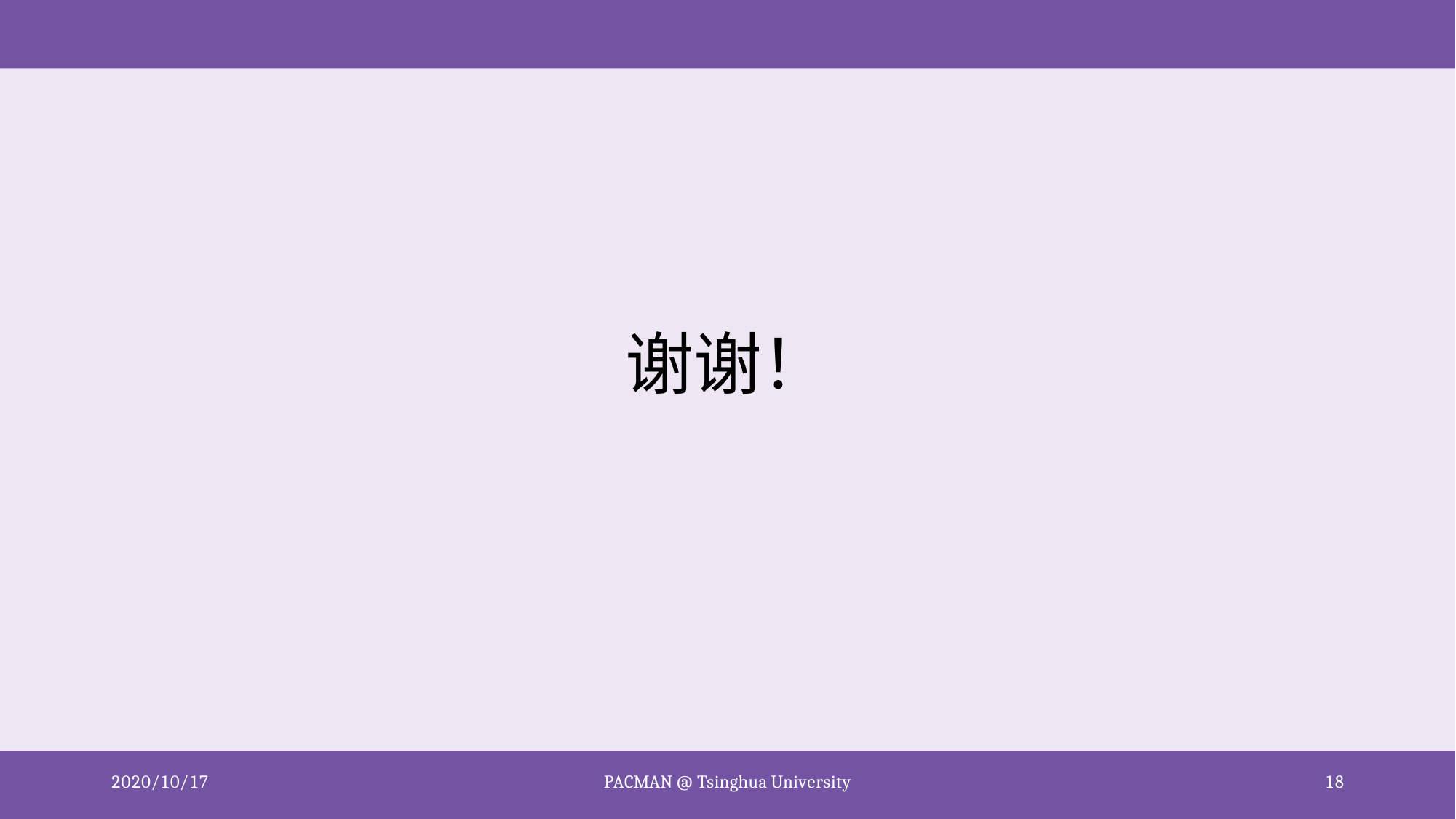

# 谢谢！

2020/10/17
PACMAN @ Tsinghua University
18